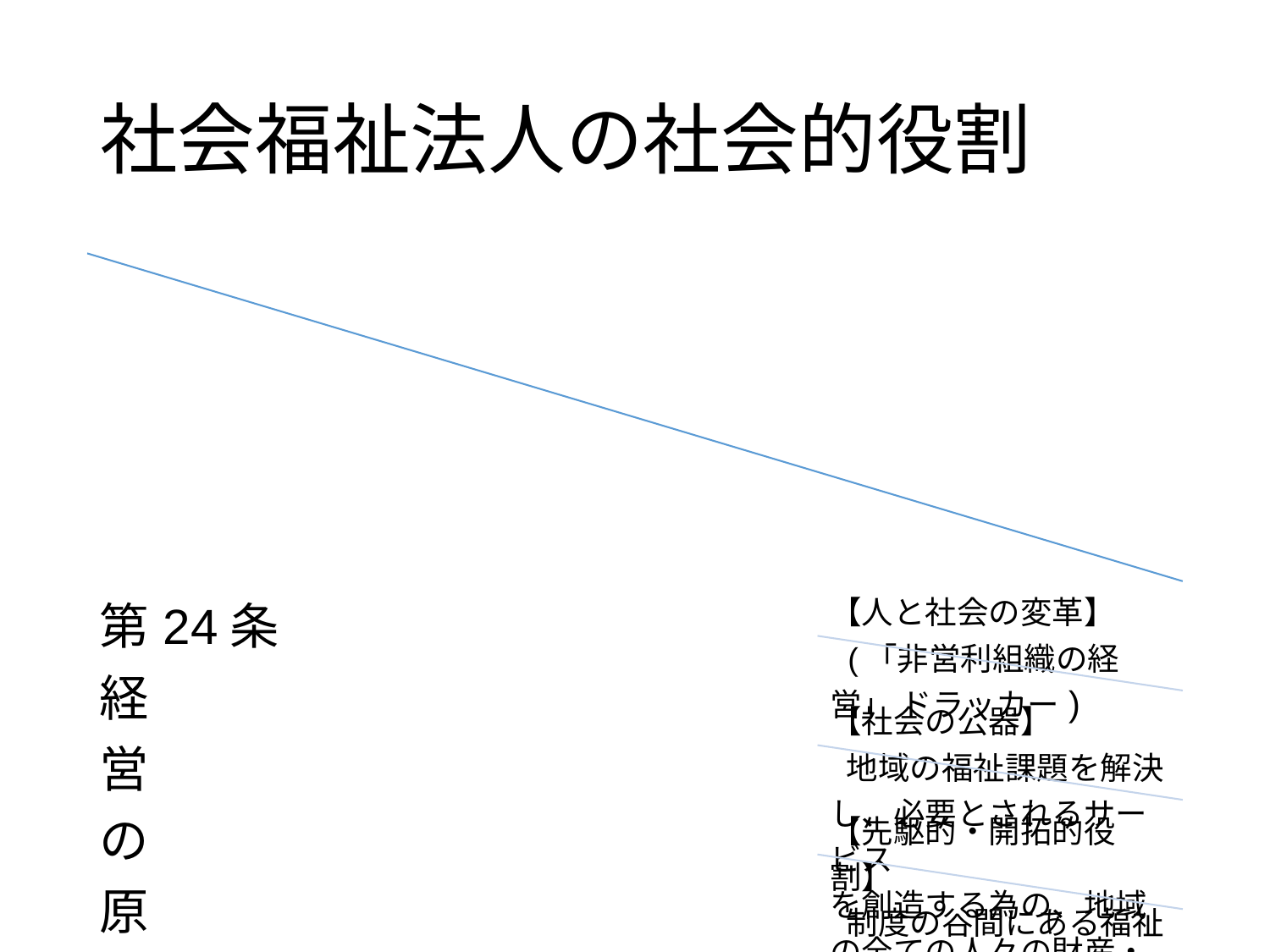

# 社会福祉法人の社会的役割
第24条
経
営
の
原
【人と社会の変革】
  (「非営利組織の経営」 ドラッカー)
【社会の公器】